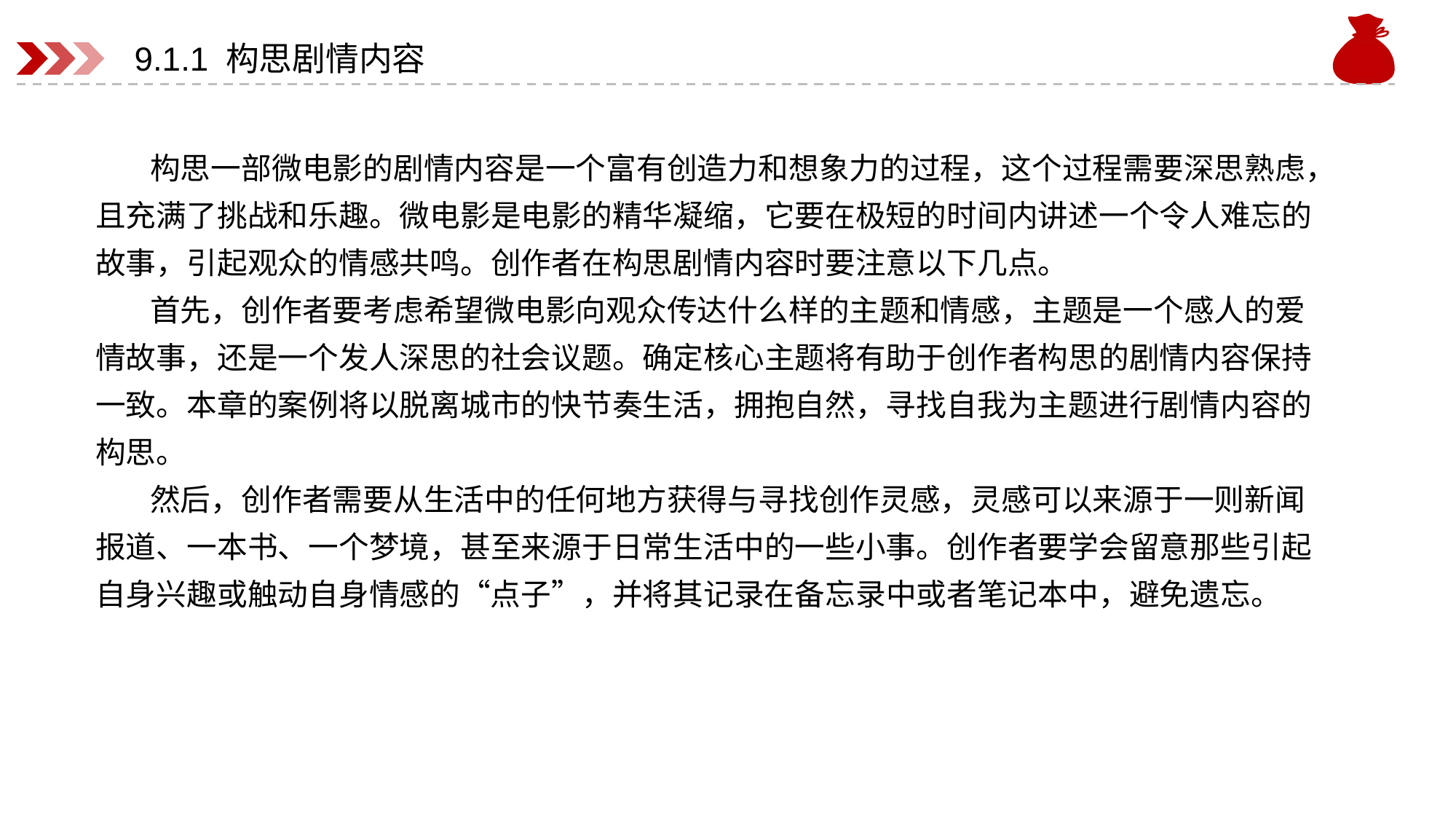

# 9.1.1 构思剧情内容
3
构思一部微电影的剧情内容是一个富有创造力和想象力的过程，这个过程需要深思熟虑，且充满了挑战和乐趣。微电影是电影的精华凝缩，它要在极短的时间内讲述一个令人难忘的故事，引起观众的情感共鸣。创作者在构思剧情内容时要注意以下几点。
首先，创作者要考虑希望微电影向观众传达什么样的主题和情感，主题是一个感人的爱情故事，还是一个发人深思的社会议题。确定核心主题将有助于创作者构思的剧情内容保持一致。本章的案例将以脱离城市的快节奏生活，拥抱自然，寻找自我为主题进行剧情内容的构思。
然后，创作者需要从生活中的任何地方获得与寻找创作灵感，灵感可以来源于一则新闻报道、一本书、一个梦境，甚至来源于日常生活中的一些小事。创作者要学会留意那些引起自身兴趣或触动自身情感的“点子”，并将其记录在备忘录中或者笔记本中，避免遗忘。